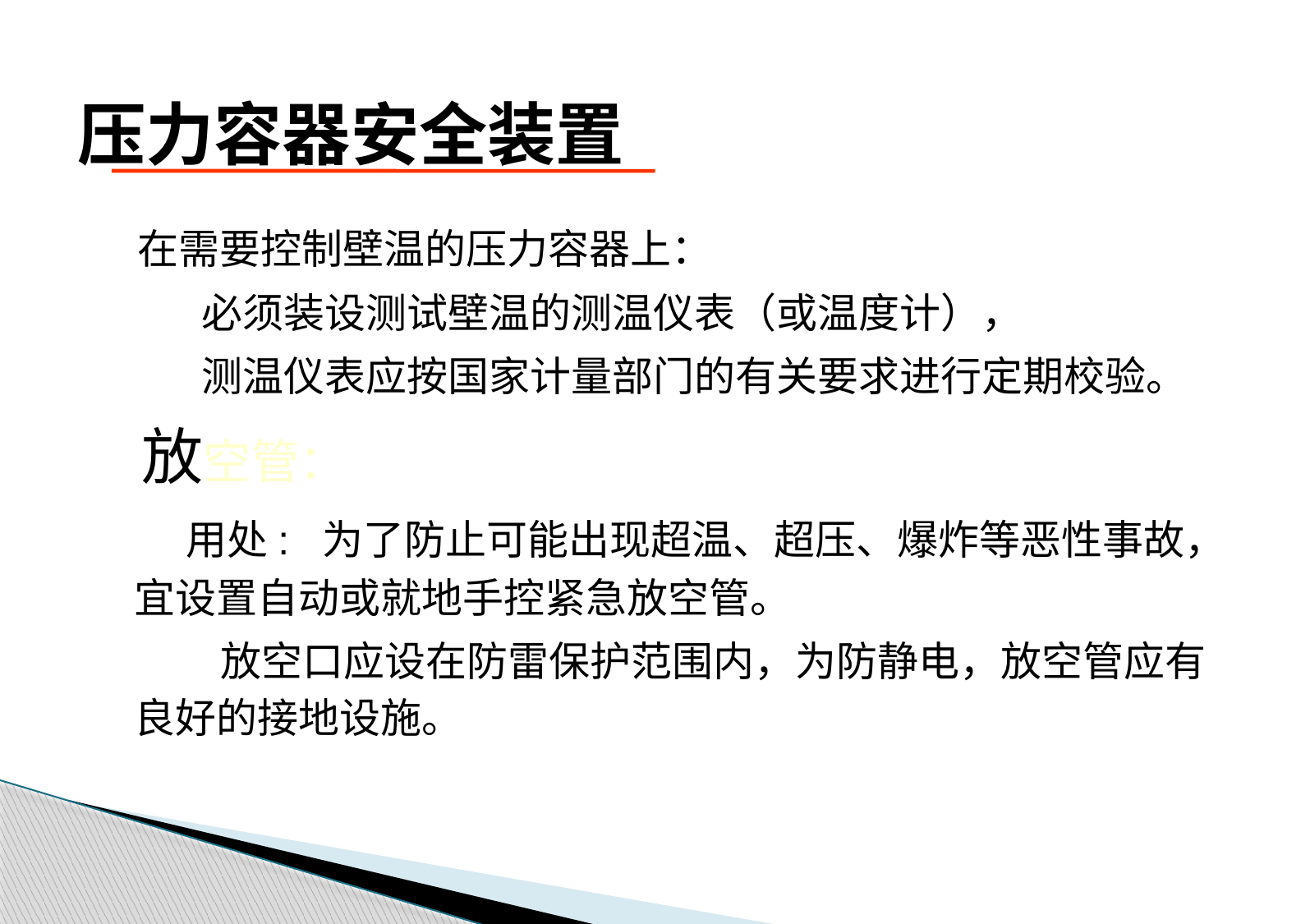

# 压力容器安全装置

   在需要控制壁温的压力容器上：
          必须装设测试壁温的测温仪表（或温度计），
          测温仪表应按国家计量部门的有关要求进行定期校验。
  放空管：
       用处:  为了防止可能出现超温、超压、爆炸等恶性事故，宜设置自动或就地手控紧急放空管。
            放空口应设在防雷保护范围内，为防静电，放空管应有良好的接地设施。